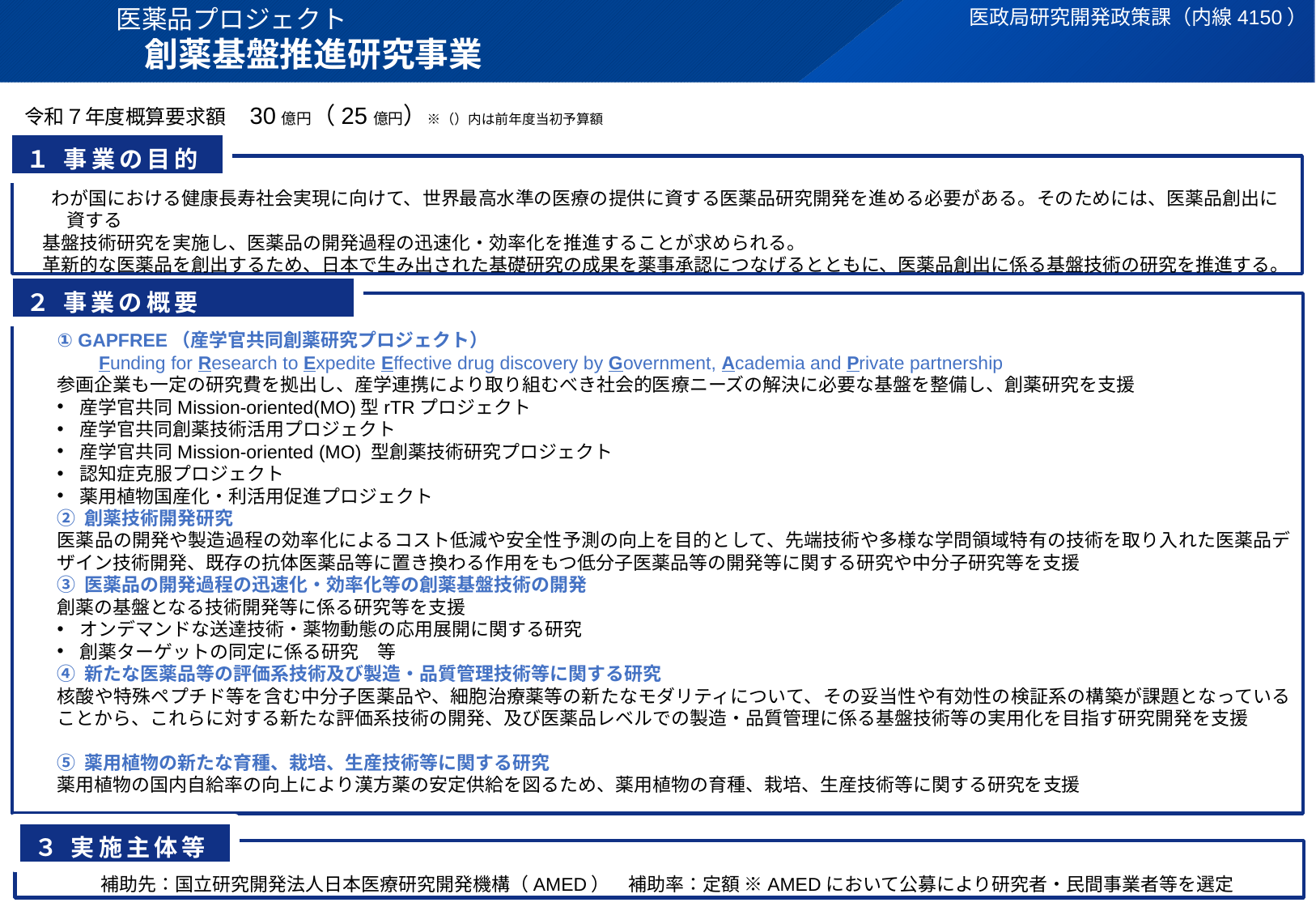

医政局研究開発政策課（内線4150）
医薬品プロジェクト
創薬基盤推進研究事業
令和７年度概算要求額　30億円（25億円）※（）内は前年度当初予算額
１ 事業の目的

 わが国における健康長寿社会実現に向けて、世界最高水準の医療の提供に資する医薬品研究開発を進める必要がある。そのためには、医薬品創出に資する
基盤技術研究を実施し、医薬品の開発過程の迅速化・効率化を推進することが求められる。
革新的な医薬品を創出するため、日本で生み出された基礎研究の成果を薬事承認につなげるとともに、医薬品創出に係る基盤技術の研究を推進する。
２ 事業の概要

① GAPFREE（産学官共同創薬研究プロジェクト）
　　Funding for Research to Expedite Effective drug discovery by Government, Academia and Private partnership
参画企業も一定の研究費を拠出し、産学連携により取り組むべき社会的医療ニーズの解決に必要な基盤を整備し、創薬研究を支援
産学官共同Mission-oriented(MO)型rTRプロジェクト
産学官共同創薬技術活用プロジェクト
産学官共同Mission-oriented (MO) 型創薬技術研究プロジェクト
認知症克服プロジェクト
薬用植物国産化・利活用促進プロジェクト
② 創薬技術開発研究
医薬品の開発や製造過程の効率化によるコスト低減や安全性予測の向上を目的として、先端技術や多様な学問領域特有の技術を取り入れた医薬品デザイン技術開発、既存の抗体医薬品等に置き換わる作用をもつ低分子医薬品等の開発等に関する研究や中分子研究等を支援
③ 医薬品の開発過程の迅速化・効率化等の創薬基盤技術の開発
創薬の基盤となる技術開発等に係る研究等を支援
オンデマンドな送達技術・薬物動態の応用展開に関する研究
創薬ターゲットの同定に係る研究　等
④ 新たな医薬品等の評価系技術及び製造・品質管理技術等に関する研究
核酸や特殊ペプチド等を含む中分子医薬品や、細胞治療薬等の新たなモダリティについて、その妥当性や有効性の検証系の構築が課題となっていることから、これらに対する新たな評価系技術の開発、及び医薬品レベルでの製造・品質管理に係る基盤技術等の実用化を目指す研究開発を支援

⑤ 薬用植物の新たな育種、栽培、生産技術等に関する研究
薬用植物の国内自給率の向上により漢方薬の安定供給を図るため、薬用植物の育種、栽培、生産技術等に関する研究を支援
３ 実施主体等

補助先：国立研究開発法人日本医療研究開発機構（AMED）　補助率：定額 ※AMEDにおいて公募により研究者・民間事業者等を選定